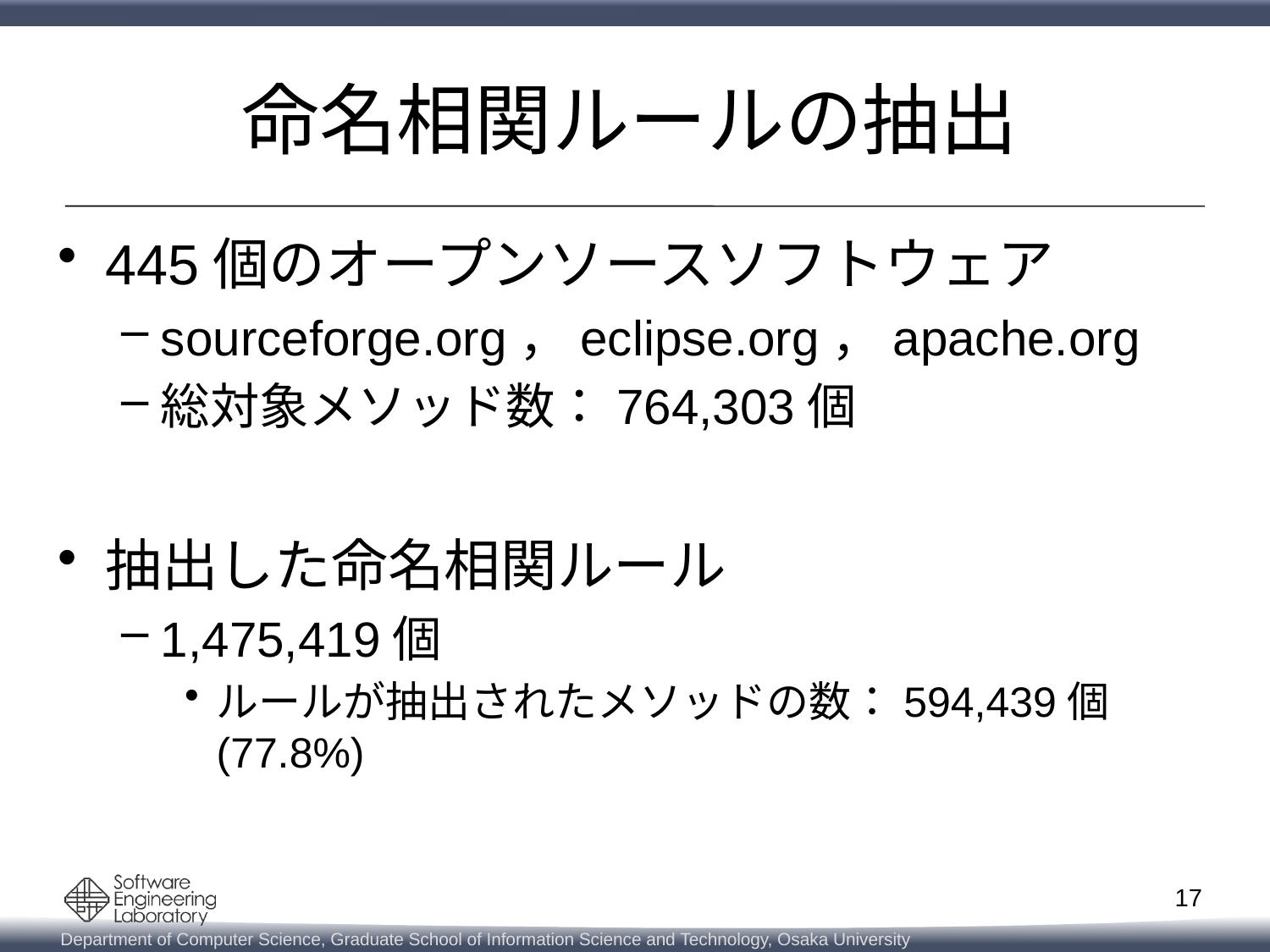

# 命名相関ルールの抽出
445個のオープンソースソフトウェア
sourceforge.org，eclipse.org，apache.org
総対象メソッド数：764,303個

抽出した命名相関ルール
1,475,419個
ルールが抽出されたメソッドの数：594,439個(77.8%)

17